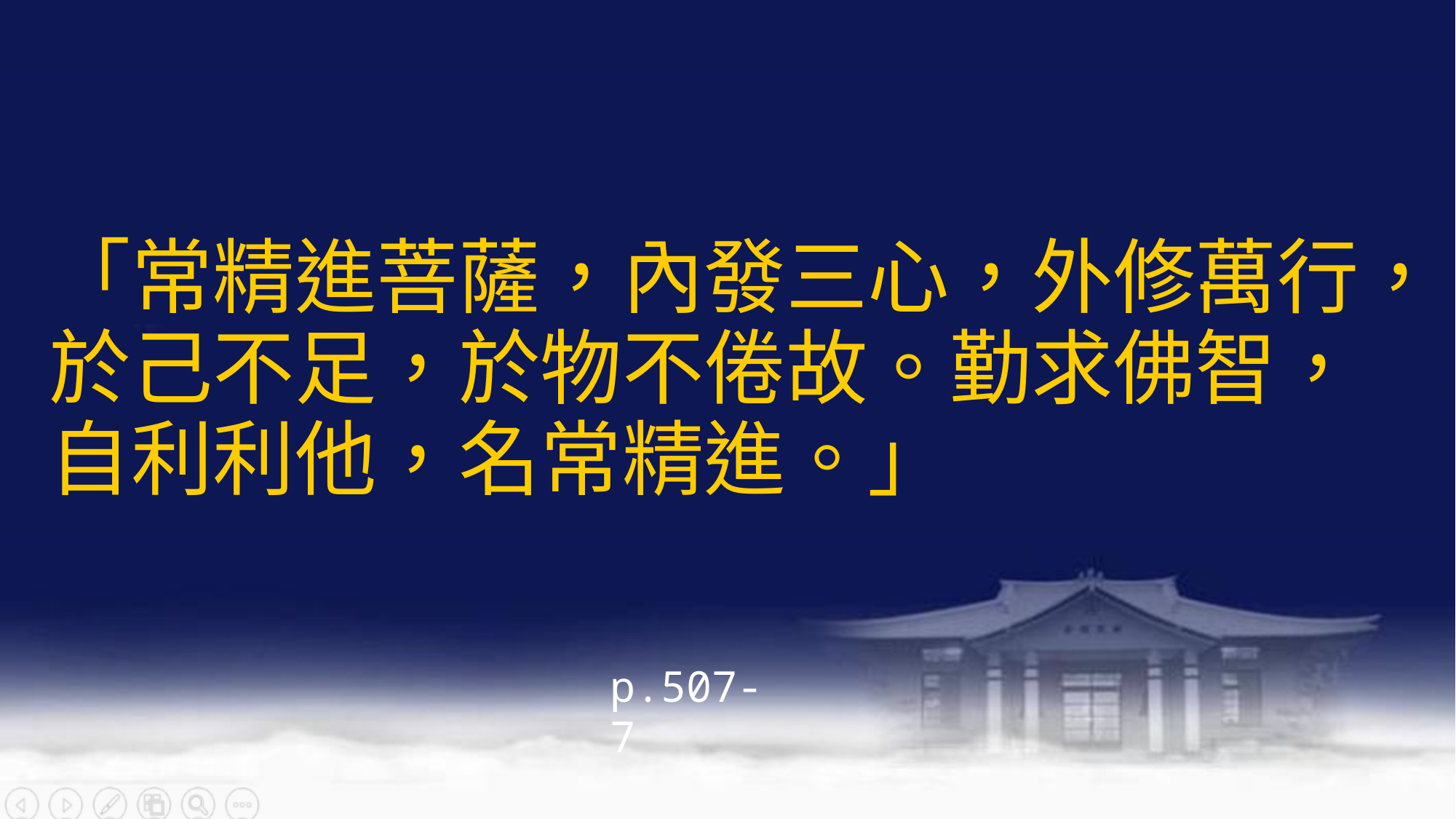

# 「常精進菩薩，內發三心，外修萬行，於己不足，於物不倦故。勤求佛智，自利利他，名常精進。」
p.507-7